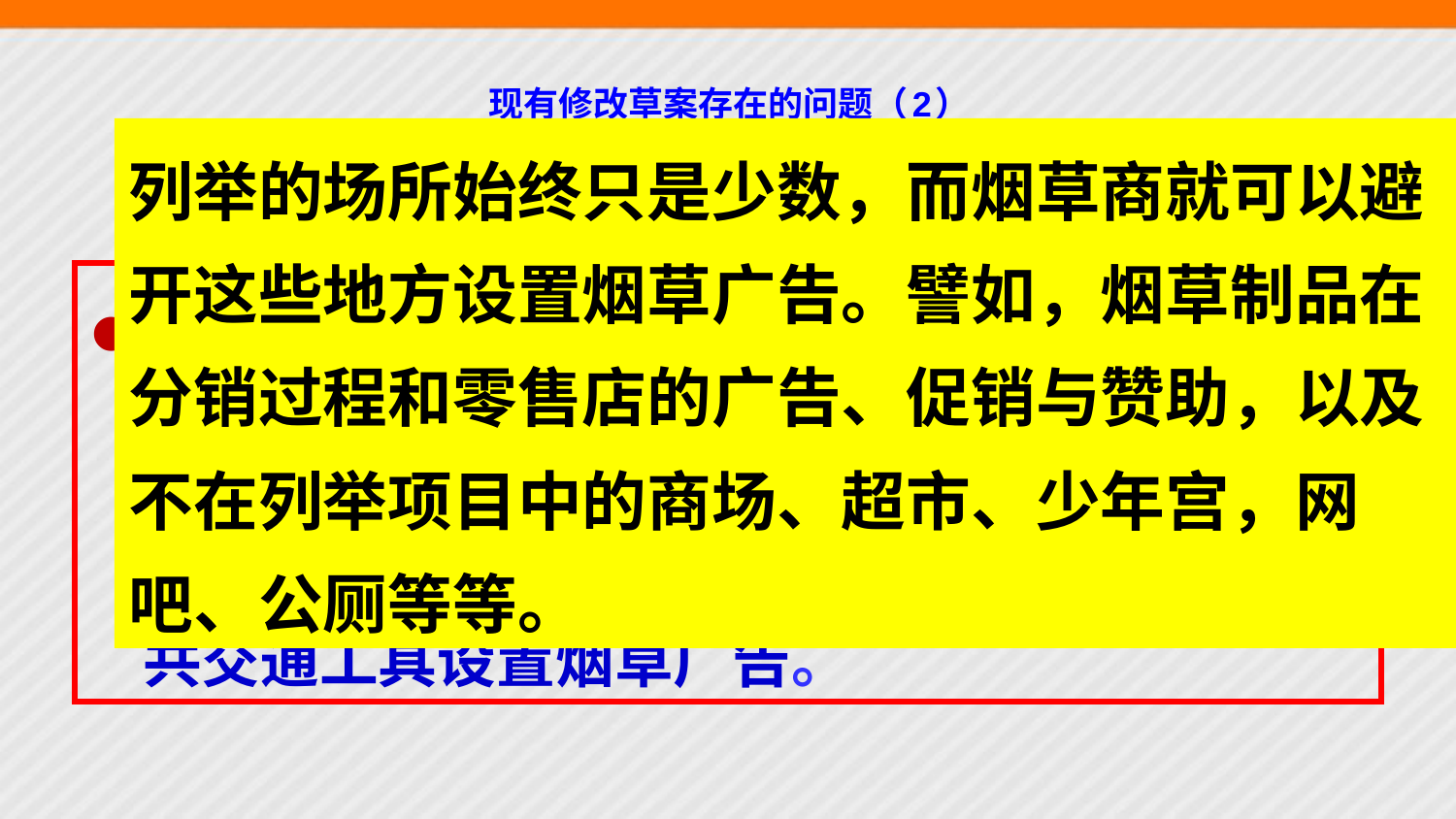

# 现有修改草案存在的问题（2） 列举式法规，烟草业有空可钻，防不胜防
列举的场所始终只是少数，而烟草商就可以避开这些地方设置烟草广告。譬如，烟草制品在分销过程和零售店的广告、促销与赞助，以及不在列举项目中的商场、超市、少年宫，网吧、公厕等等。
禁止在各类等候室、影剧院、会议厅堂、体育比赛场馆、图书馆、文化馆、博物馆、公园等公共场所以及医院和学校的建筑控制地带、公共交通工具设置烟草广告。